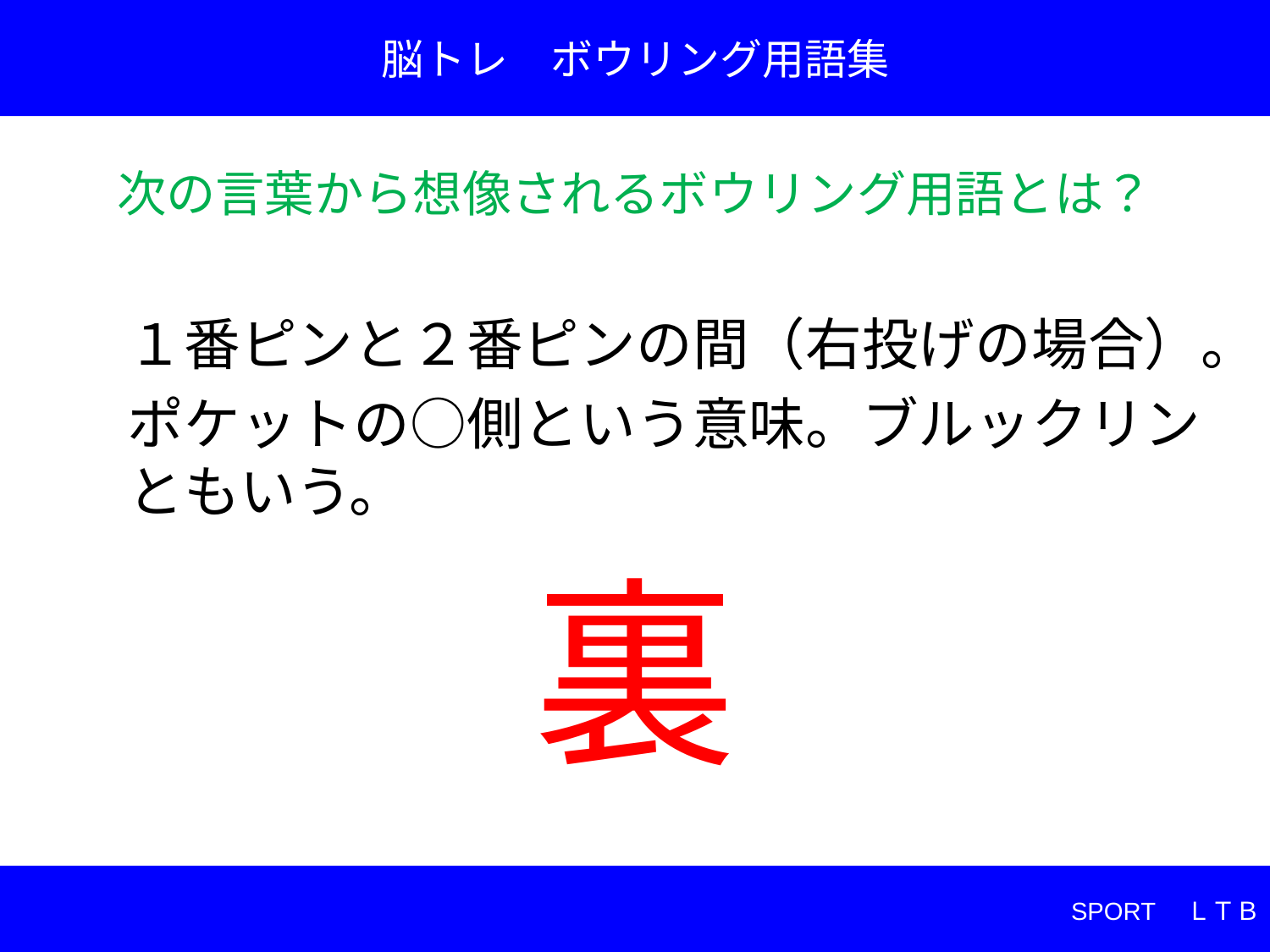

脳トレ　ボウリング用語集
次の言葉から想像されるボウリング用語とは？
１番ピンと２番ピンの間（右投げの場合）。
ポケットの○側という意味。ブルックリンともいう。
# 裏
SPORT　ＬＴＢ